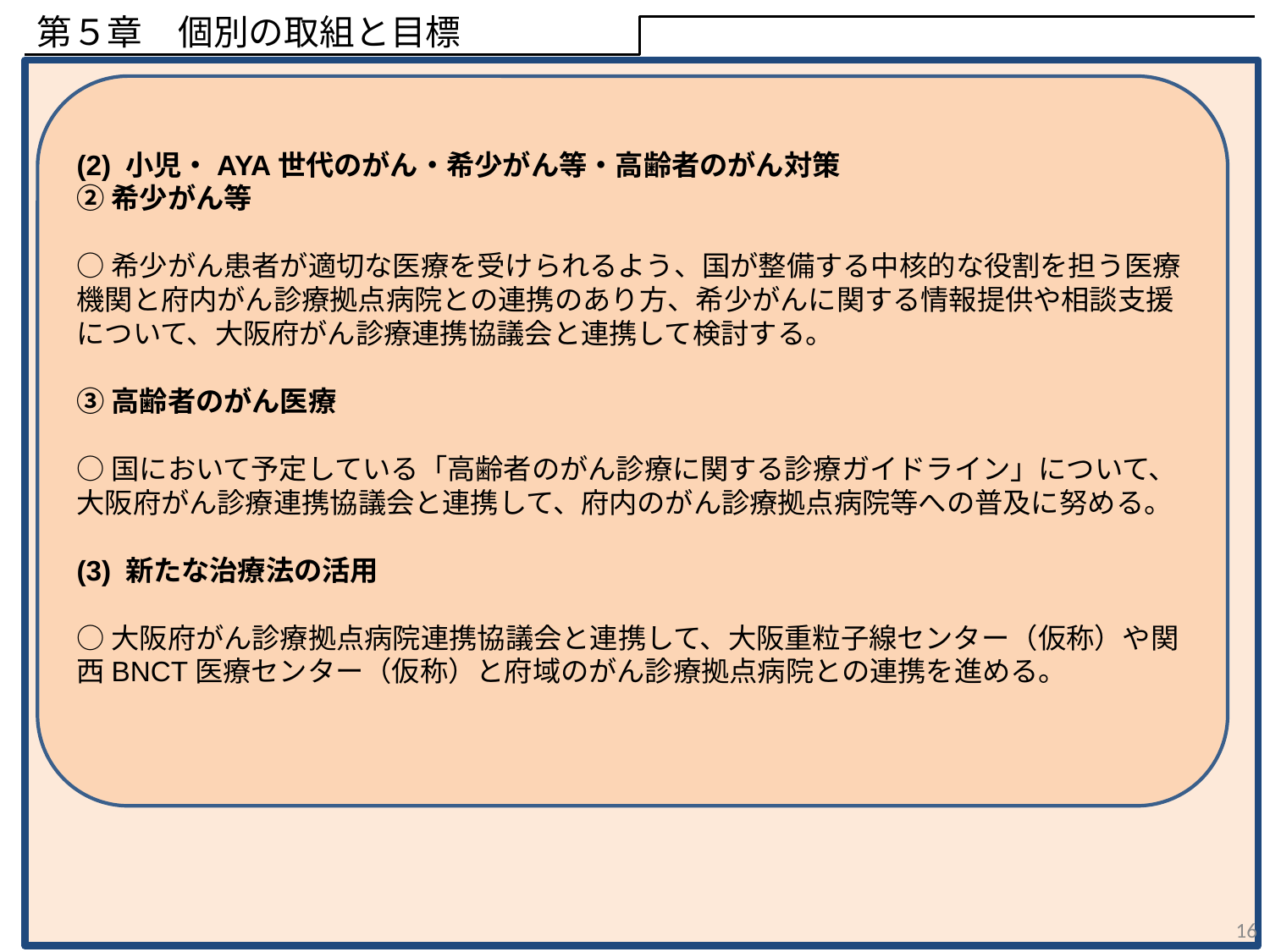

第５章　個別の取組と目標

(2) 小児・AYA世代のがん・希少がん等・高齢者のがん対策
②希少がん等

○希少がん患者が適切な医療を受けられるよう、国が整備する中核的な役割を担う医療機関と府内がん診療拠点病院との連携のあり方、希少がんに関する情報提供や相談支援について、大阪府がん診療連携協議会と連携して検討する。

③高齢者のがん医療

○国において予定している「高齢者のがん診療に関する診療ガイドライン」について、大阪府がん診療連携協議会と連携して、府内のがん診療拠点病院等への普及に努める。

(3) 新たな治療法の活用

○大阪府がん診療拠点病院連携協議会と連携して、大阪重粒子線センター（仮称）や関西BNCT医療センター（仮称）と府域のがん診療拠点病院との連携を進める。

16